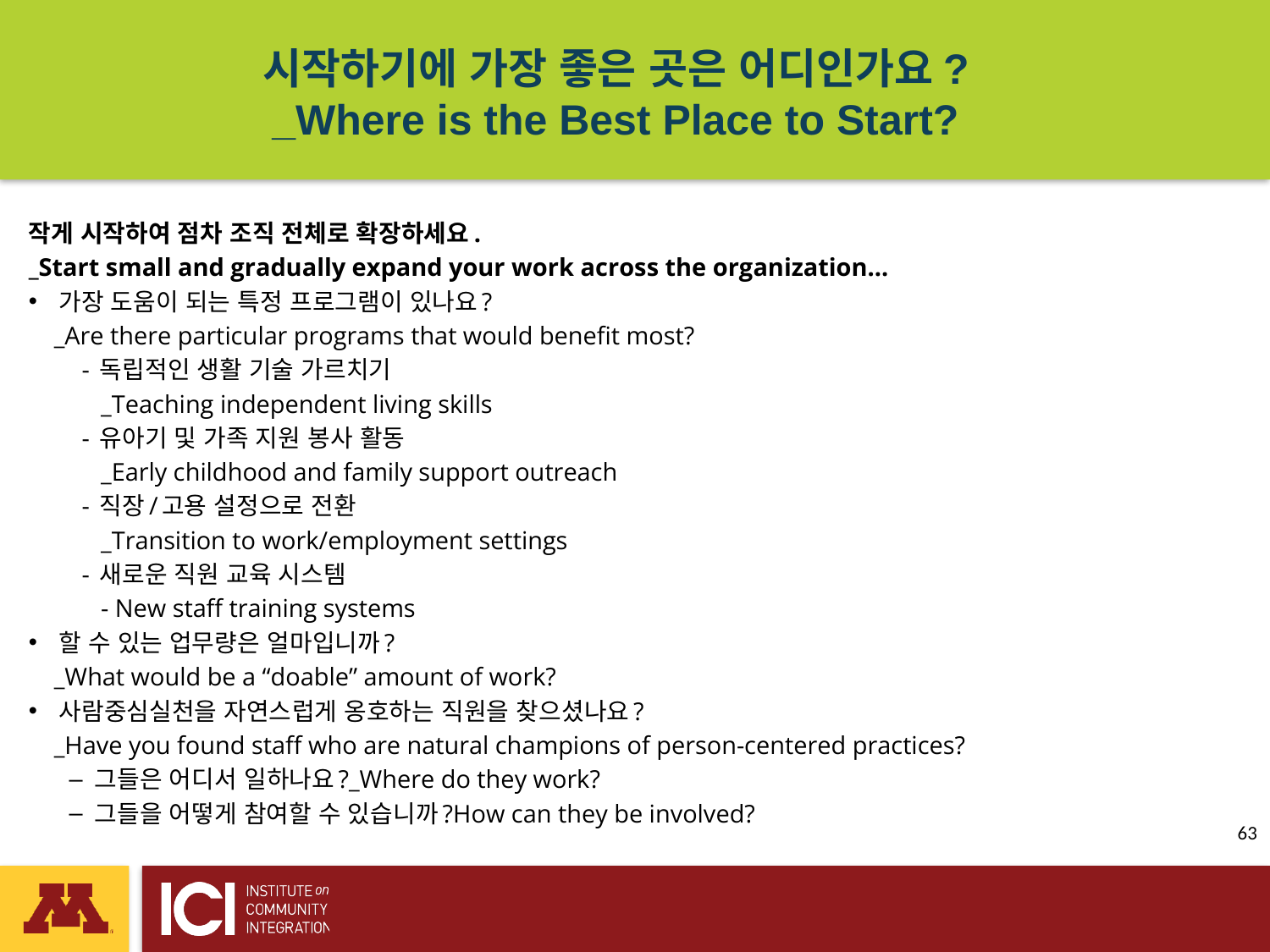

# 시작하기에 가장 좋은 곳은 어디인가요? _Where is the Best Place to Start?
작게 시작하여 점차 조직 전체로 확장하세요.
_Start small and gradually expand your work across the organization…
가장 도움이 되는 특정 프로그램이 있나요?
    _Are there particular programs that would benefit most?
  - 독립적인 생활 기술 가르치기
     _Teaching independent living skills
  - 유아기 및 가족 지원 봉사 활동
     _Early childhood and family support outreach
  - 직장/고용 설정으로 전환
     _Transition to work/employment settings
  - 새로운 직원 교육 시스템
     - New staff training systems
할 수 있는 업무량은 얼마입니까?
    _What would be a “doable” amount of work?
사람중심실천을 자연스럽게 옹호하는 직원을 찾으셨나요?
    _Have you found staff who are natural champions of person-centered practices?
그들은 어디서 일하나요?_Where do they work?
그들을 어떻게 참여할 수 있습니까?How can they be involved?
63